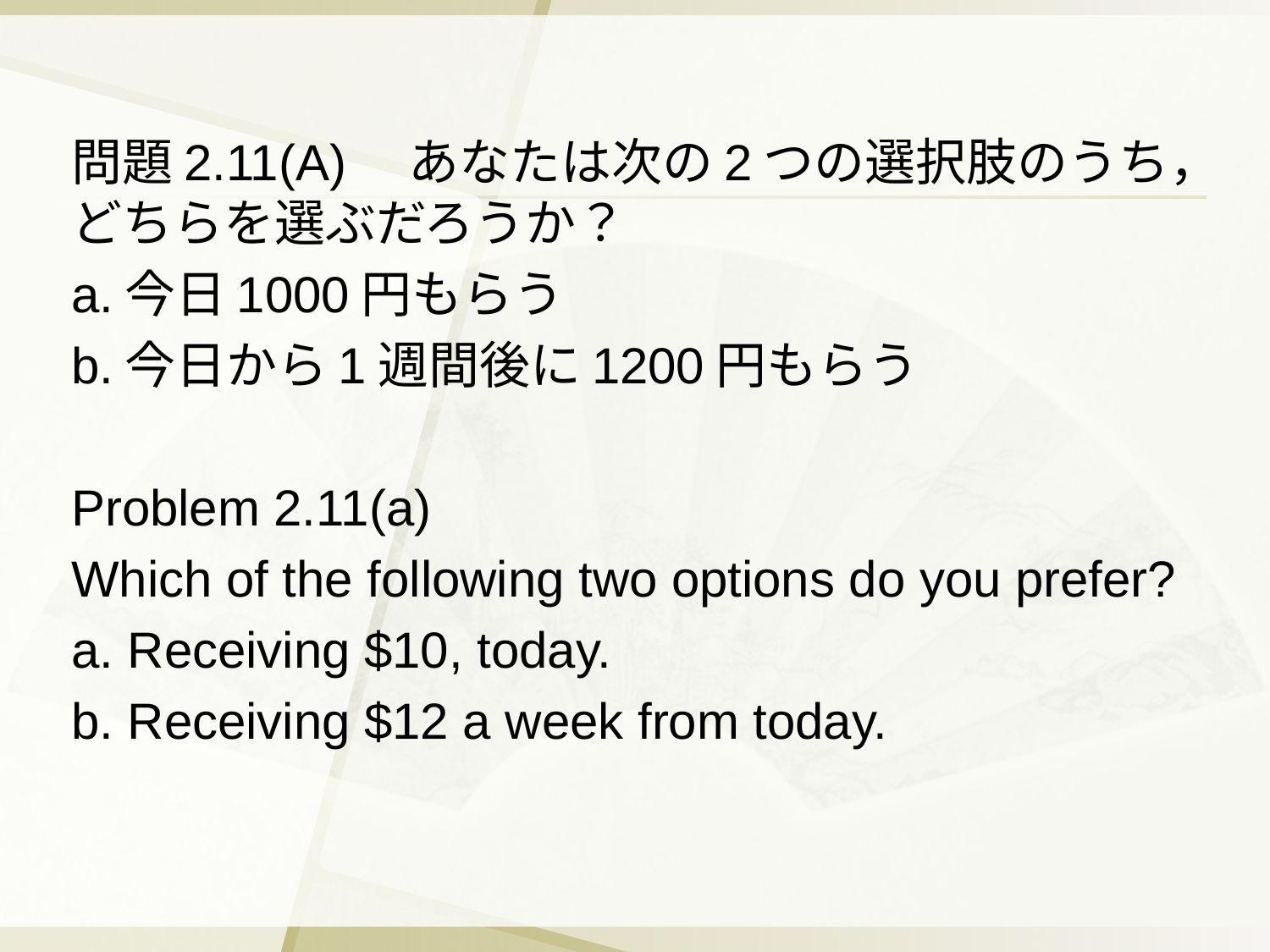

問題2.11(A)　あなたは次の2つの選択肢のうち，どちらを選ぶだろうか？
a.今日1000円もらう
b.今日から1週間後に1200円もらう

Problem 2.11(a)
Which of the following two options do you prefer?
a. Receiving $10, today.
b. Receiving $12 a week from today.